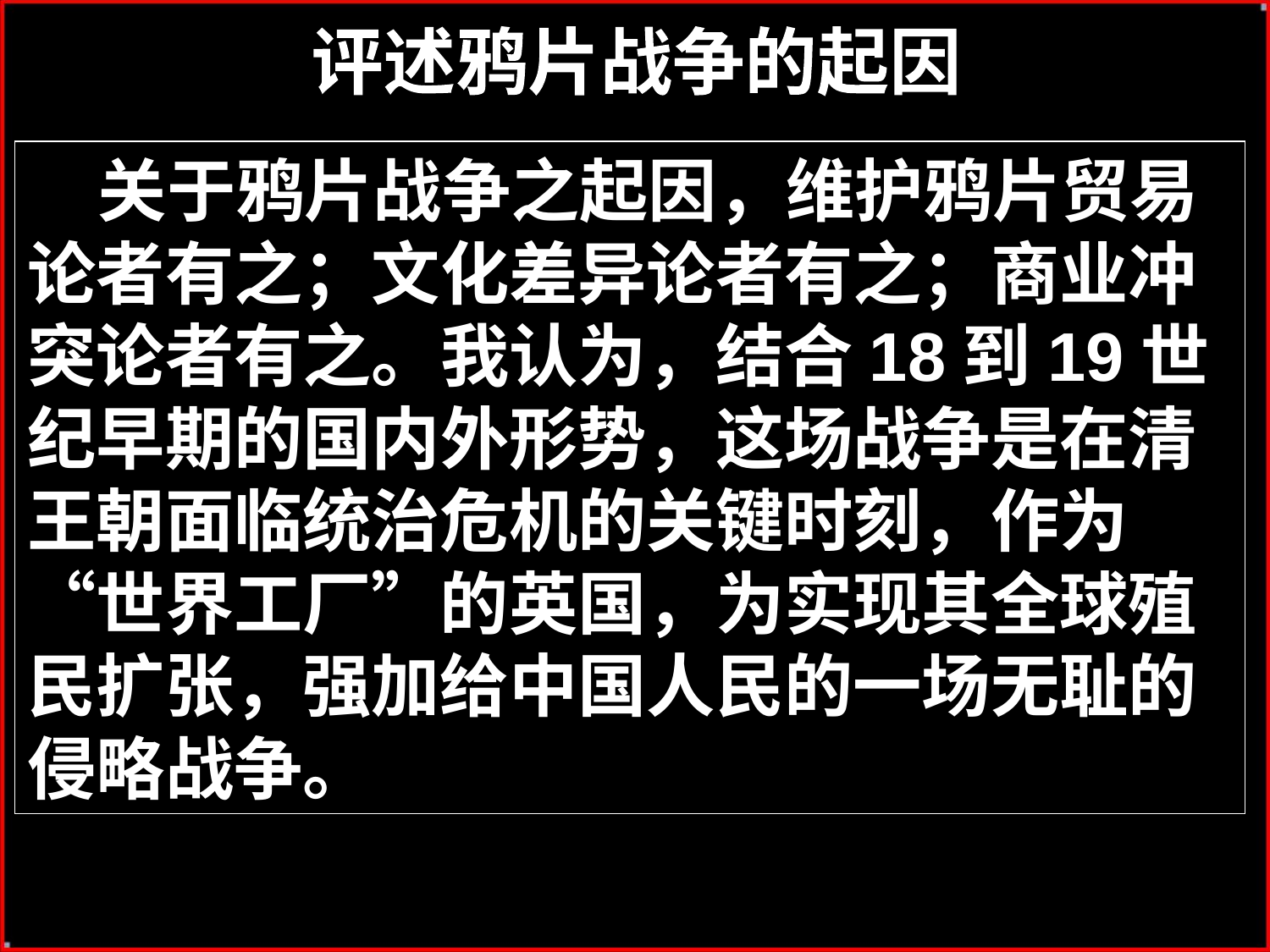

评述鸦片战争的起因
    关于鸦片战争之起因，维护鸦片贸易论者有之；文化差异论者有之；商业冲突论者有之。我认为，结合18到19世纪早期的国内外形势，这场战争是在清王朝面临统治危机的关键时刻，作为“世界工厂”的英国，为实现其全球殖民扩张，强加给中国人民的一场无耻的侵略战争。